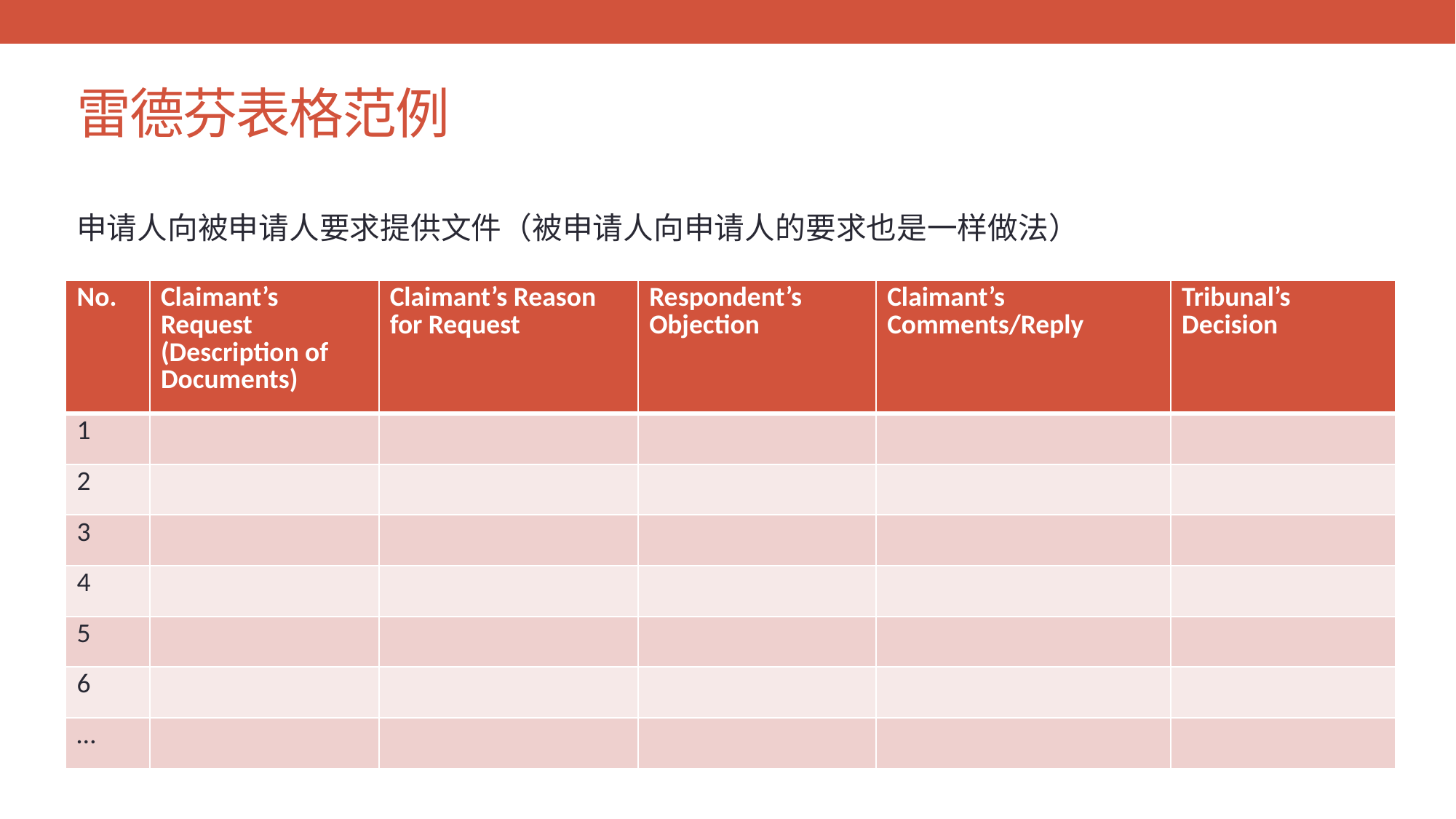

# 雷德芬表格范例
申请人向被申请人要求提供文件（被申请人向申请人的要求也是一样做法）
| No. | Claimant’s Request (Description of Documents) | Claimant’s Reason for Request | Respondent’s Objection | Claimant’s Comments/Reply | Tribunal’s Decision |
| --- | --- | --- | --- | --- | --- |
| 1 |  |  |  |  |  |
| 2 |  |  |  |  |  |
| 3 |  |  |  |  |  |
| 4 |  |  |  |  |  |
| 5 |  |  |  |  |  |
| 6 |  |  |  |  |  |
| … |  |  |  |  |  |